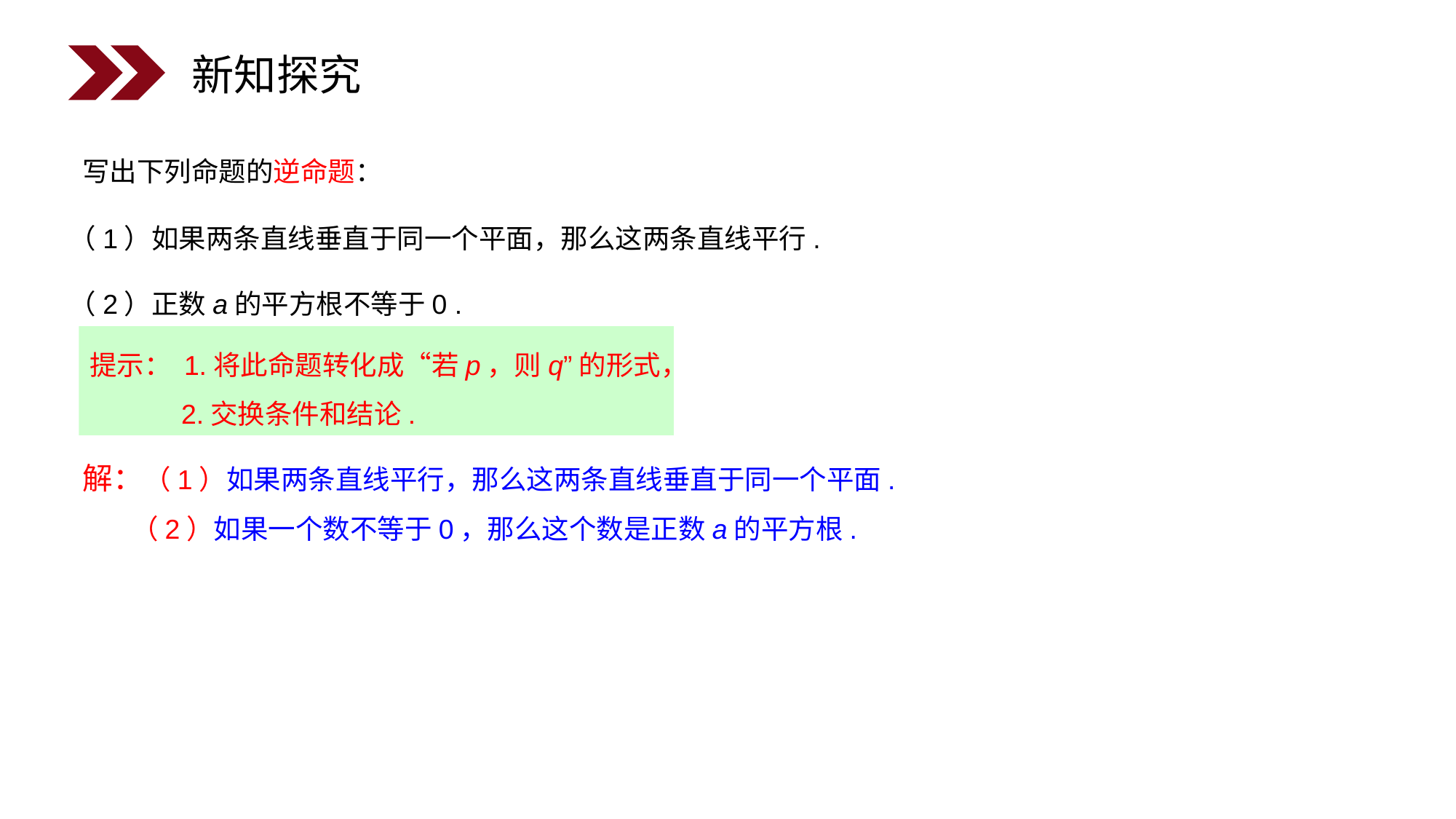

新知探究
写出下列命题的逆命题：
（1）如果两条直线垂直于同一个平面，那么这两条直线平行.
（2）正数a的平方根不等于0 .
提示： 1.将此命题转化成“若p，则q”的形式，
            2.交换条件和结论.
 解：（1）如果两条直线平行，那么这两条直线垂直于同一个平面.
         （2）如果一个数不等于0，那么这个数是正数a的平方根.